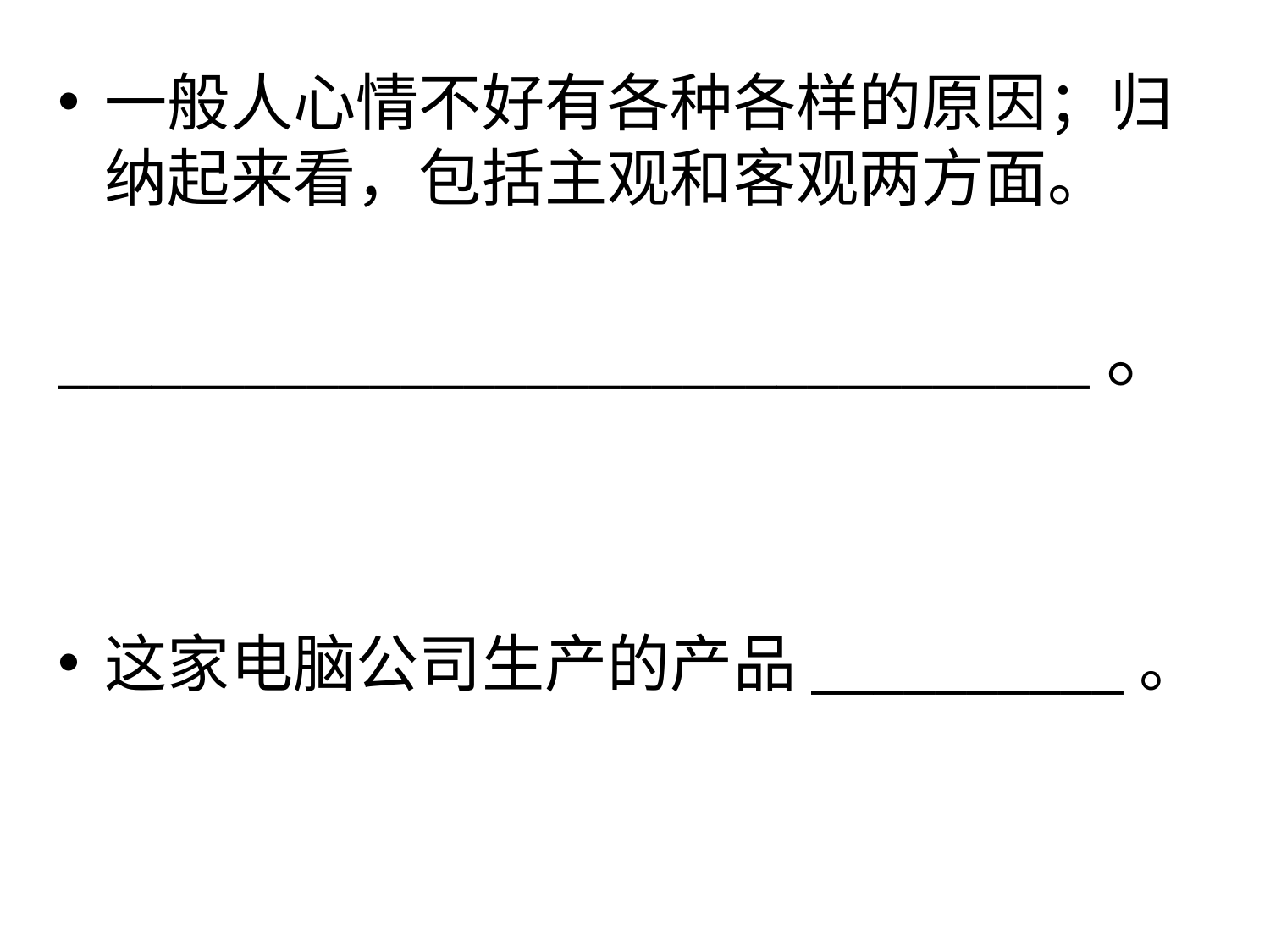

一般人心情不好有各种各样的原因；归纳起来看，包括主观和客观两方面。
   _________________________________。

这家电脑公司生产的产品__________。